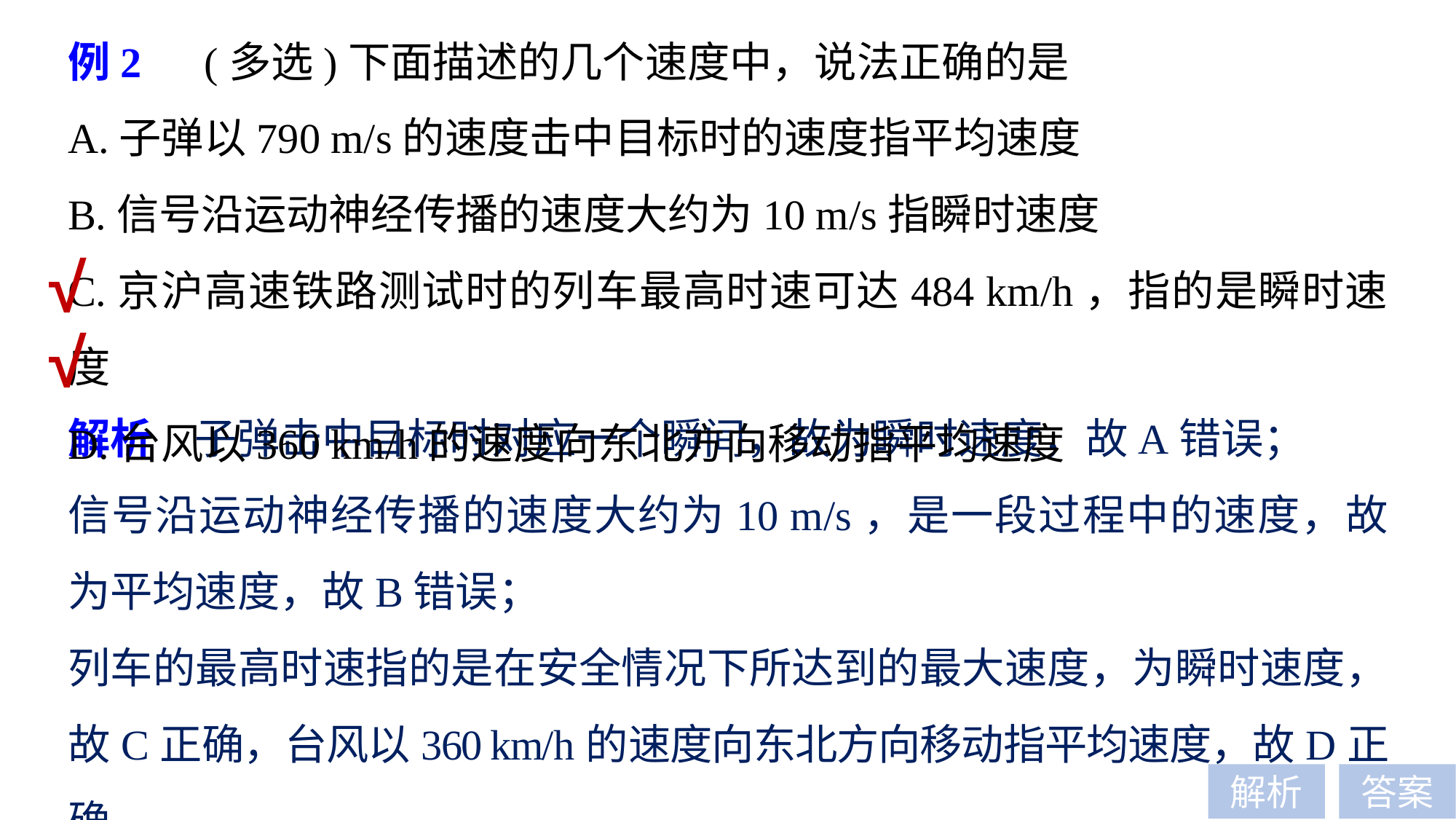

例2　(多选)下面描述的几个速度中，说法正确的是
A.子弹以790 m/s的速度击中目标时的速度指平均速度
B.信号沿运动神经传播的速度大约为10 m/s指瞬时速度
C.京沪高速铁路测试时的列车最高时速可达484 km/h，指的是瞬时速度
D.台风以360 km/h的速度向东北方向移动指平均速度
√
√
解析　子弹击中目标时对应一个瞬间，故为瞬时速度，故A错误；
信号沿运动神经传播的速度大约为10 m/s，是一段过程中的速度，故为平均速度，故B错误；
列车的最高时速指的是在安全情况下所达到的最大速度，为瞬时速度，故C正确，台风以360 km/h的速度向东北方向移动指平均速度，故D正确.
解析
答案